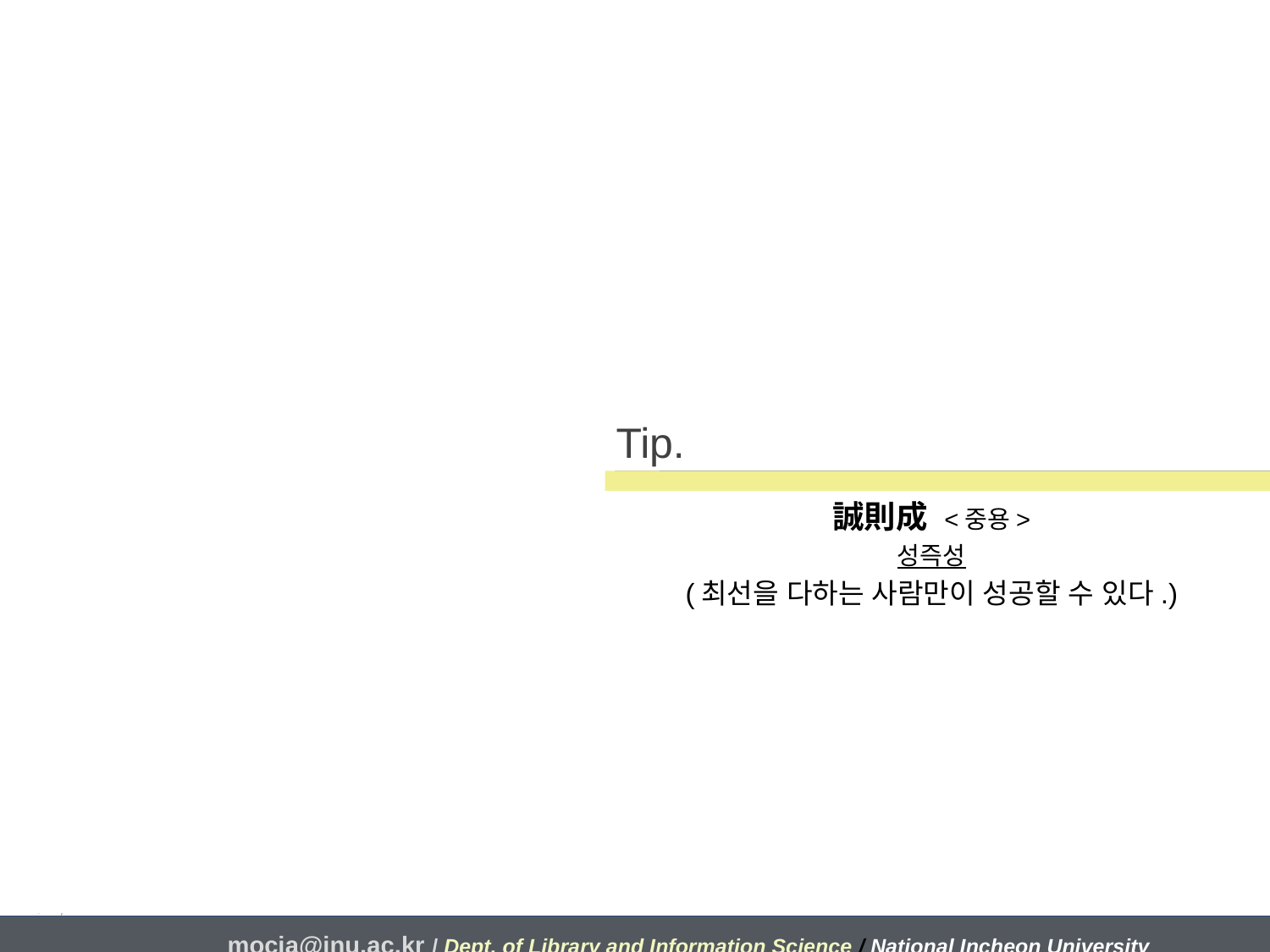

# Tip.

誠則成 <중용>
성즉성
(최선을 다하는 사람만이 성공할 수 있다.)

mocja@inu.ac.kr / Dept. of Library and Information Science / National Incheon University